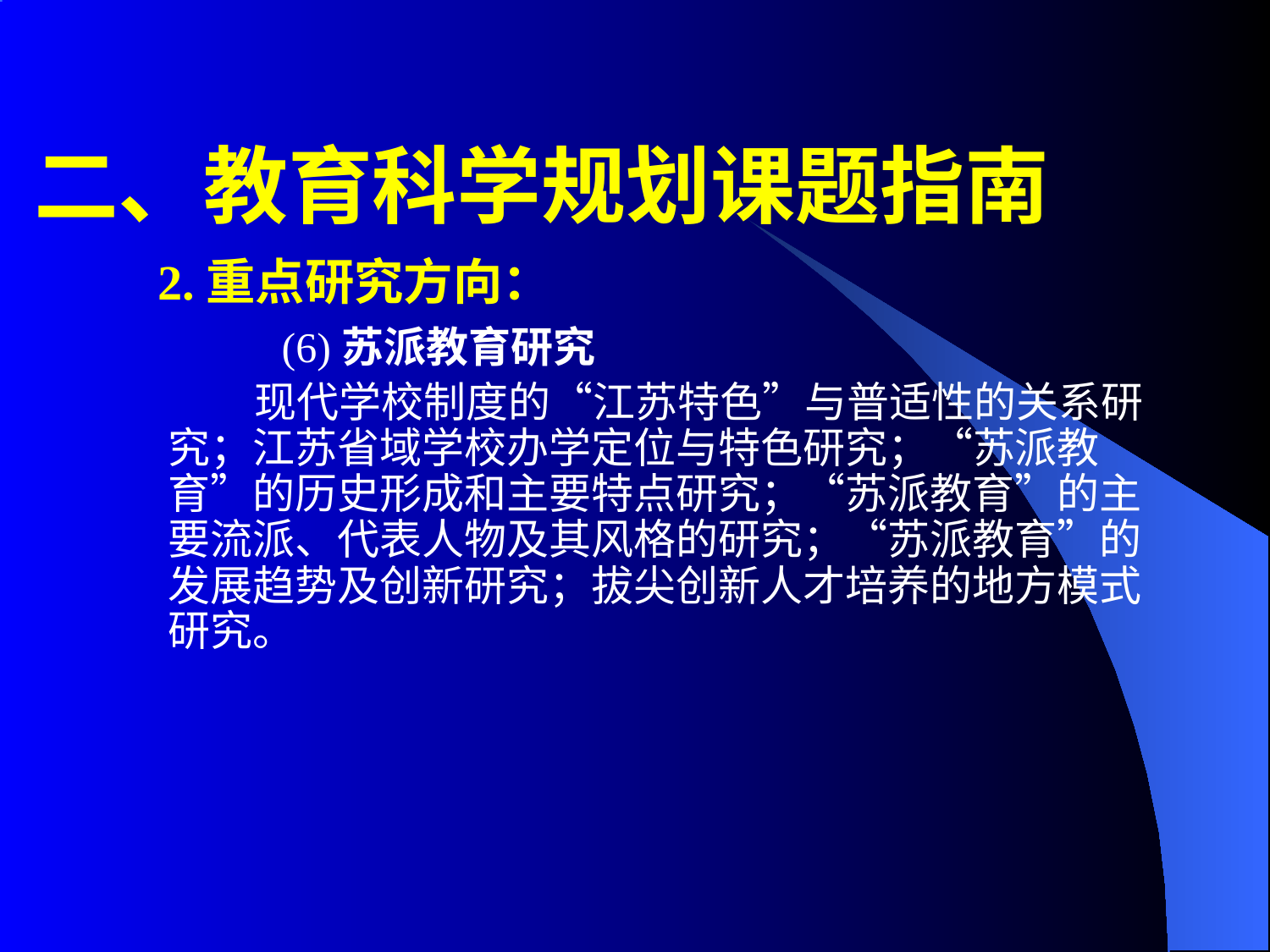

二、教育科学规划课题指南
   2.重点研究方向：
        　(6)苏派教育研究
             现代学校制度的“江苏特色”与普适性的关系研究；江苏省域学校办学定位与特色研究；“苏派教育”的历史形成和主要特点研究；“苏派教育”的主要流派、代表人物及其风格的研究；“苏派教育”的发展趋势及创新研究；拔尖创新人才培养的地方模式研究。